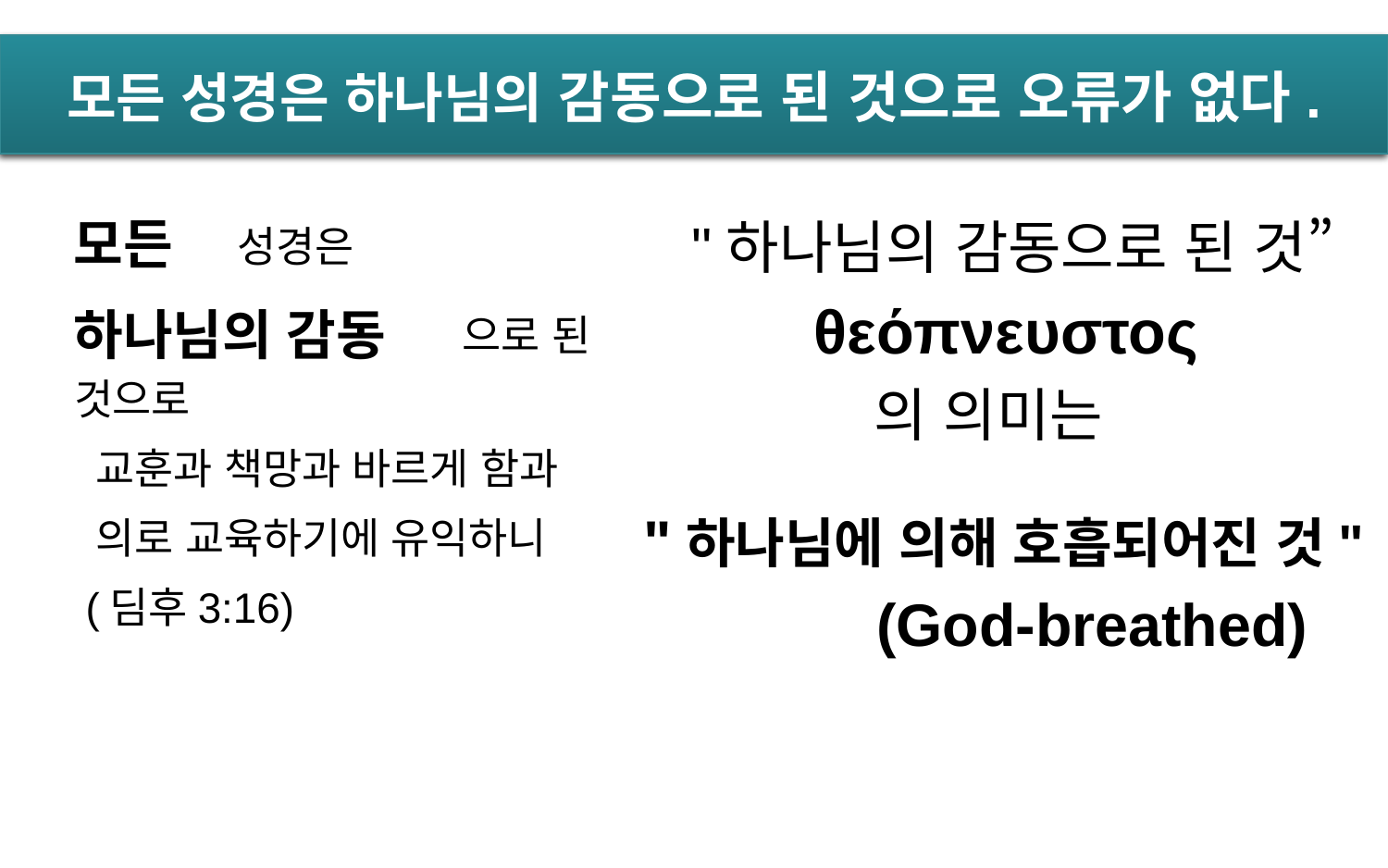

# 모든 성경은 하나님의 감동으로 된 것으로 오류가 없다.
모든
             성경은
                        으로 된 것으로
 교훈과 책망과 바르게 함과
 의로 교육하기에 유익하니
 (딤후3:16)

"하나님의 감동으로 된 것”
θεόπνευστος
의 의미는

하나님의 감동
    "하나님에 의해 호흡되어진 것"
                  (God-breathed)